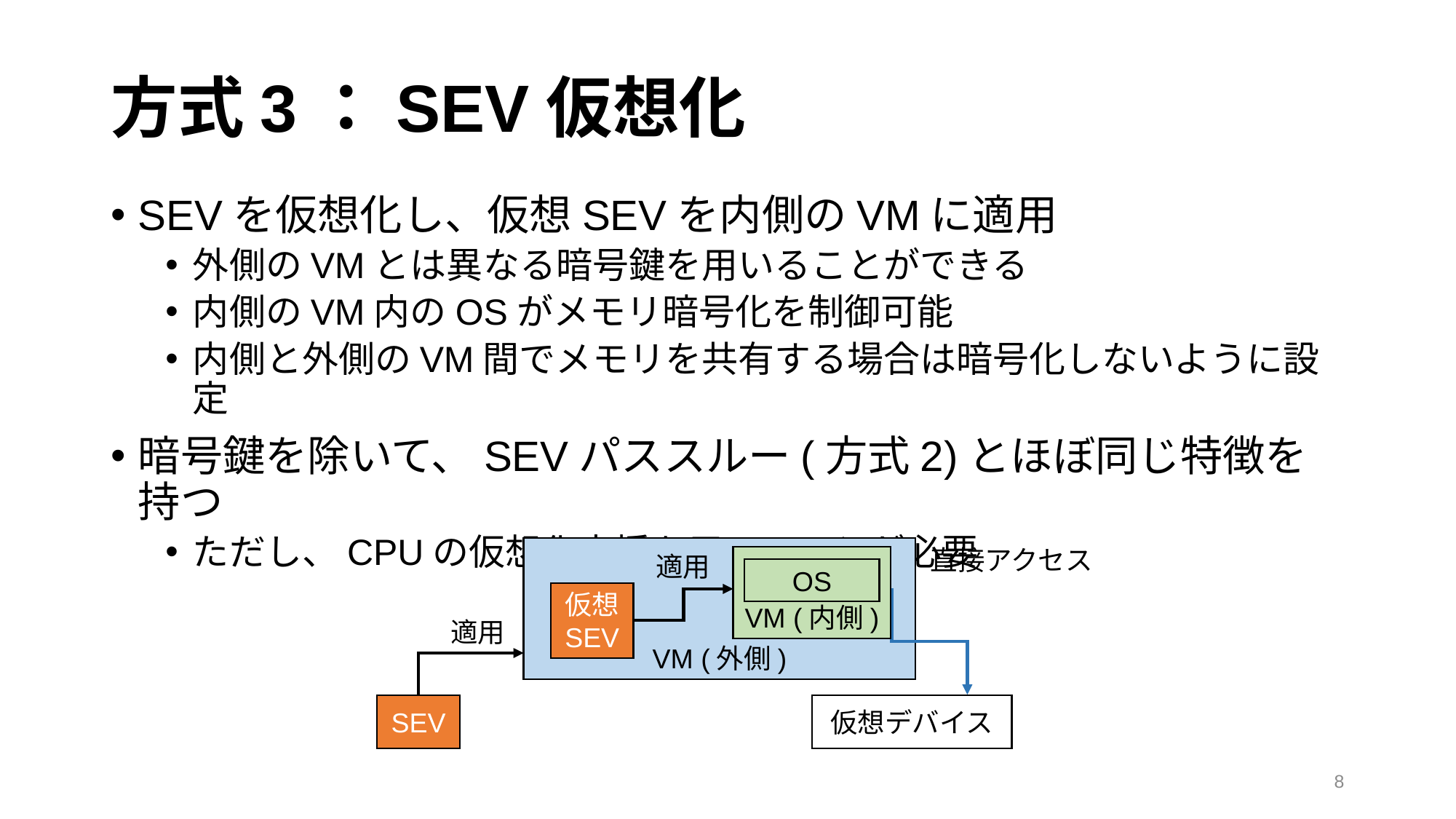

# 方式3：SEV仮想化
SEVを仮想化し、仮想SEVを内側のVMに適用
外側のVMとは異なる暗号鍵を用いることができる
内側のVM内のOSがメモリ暗号化を制御可能
内側と外側のVM間でメモリを共有する場合は暗号化しないように設定
暗号鍵を除いて、SEVパススルー(方式2)とほぼ同じ特徴を持つ
ただし、CPUの仮想化支援を用いることが必要
直接アクセス
VM (外側)
適用
VM (内側)
OS
仮想
SEV
適用
SEV
仮想デバイス
8